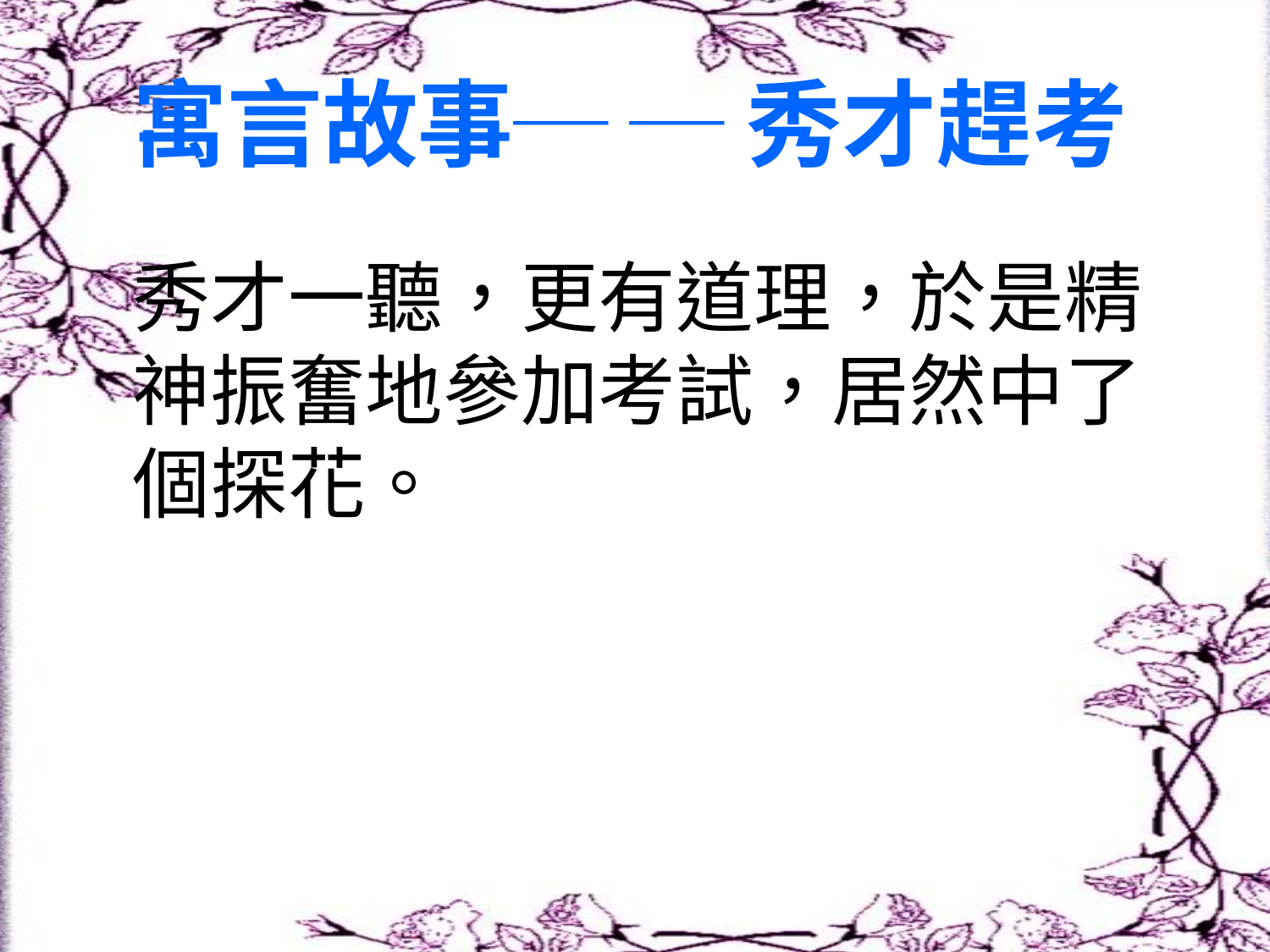

# 寓言故事─ ─ 秀才趕考
秀才一聽，更有道理，於是精神振奮地參加考試，居然中了個探花。